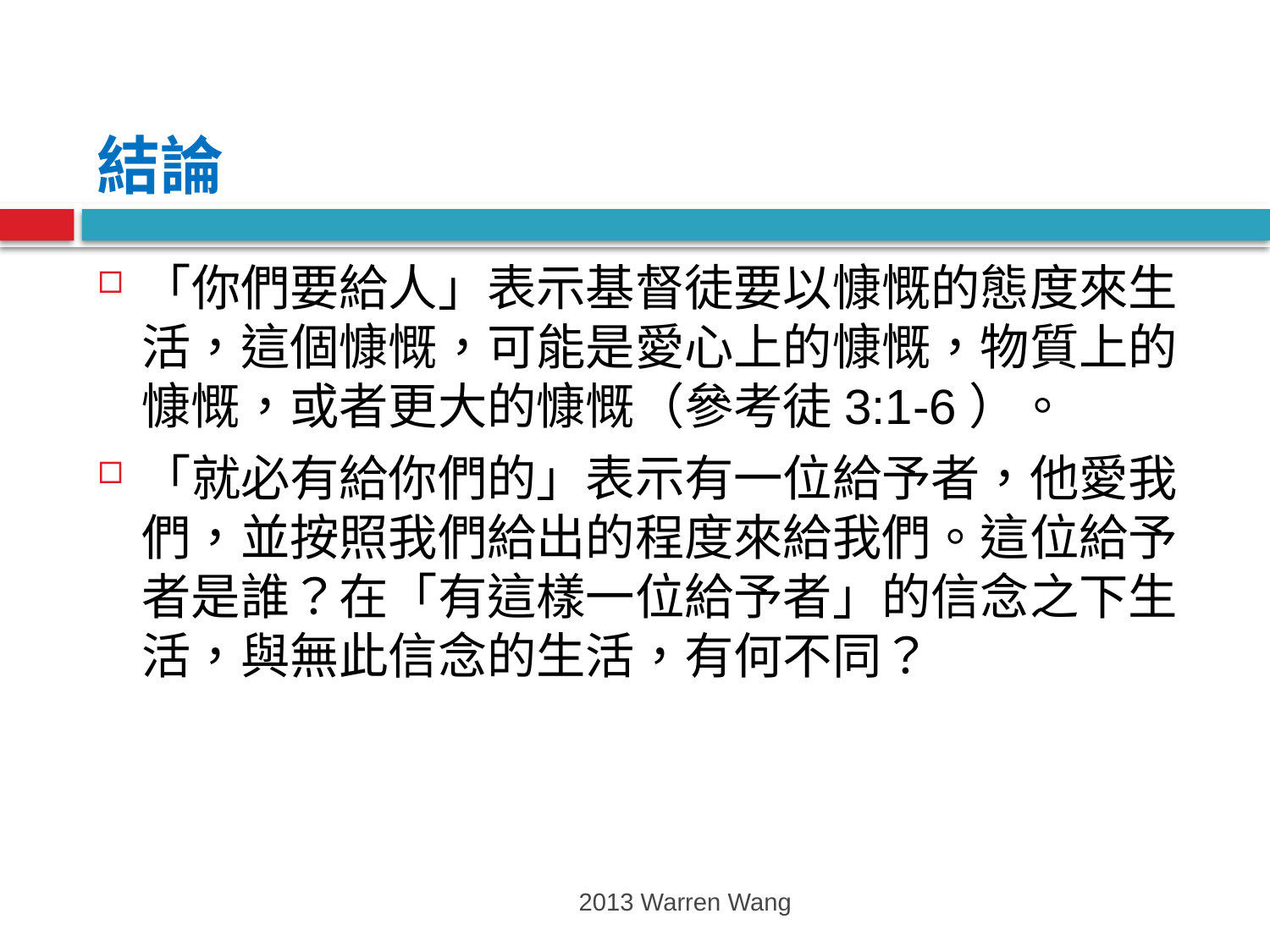

# 結論
「你們要給人」表示基督徒要以慷慨的態度來生活，這個慷慨，可能是愛心上的慷慨，物質上的慷慨，或者更大的慷慨（參考徒3:1-6）。
「就必有給你們的」表示有一位給予者，他愛我們，並按照我們給出的程度來給我們。這位給予者是誰？在「有這樣一位給予者」的信念之下生活，與無此信念的生活，有何不同？
2013 Warren Wang